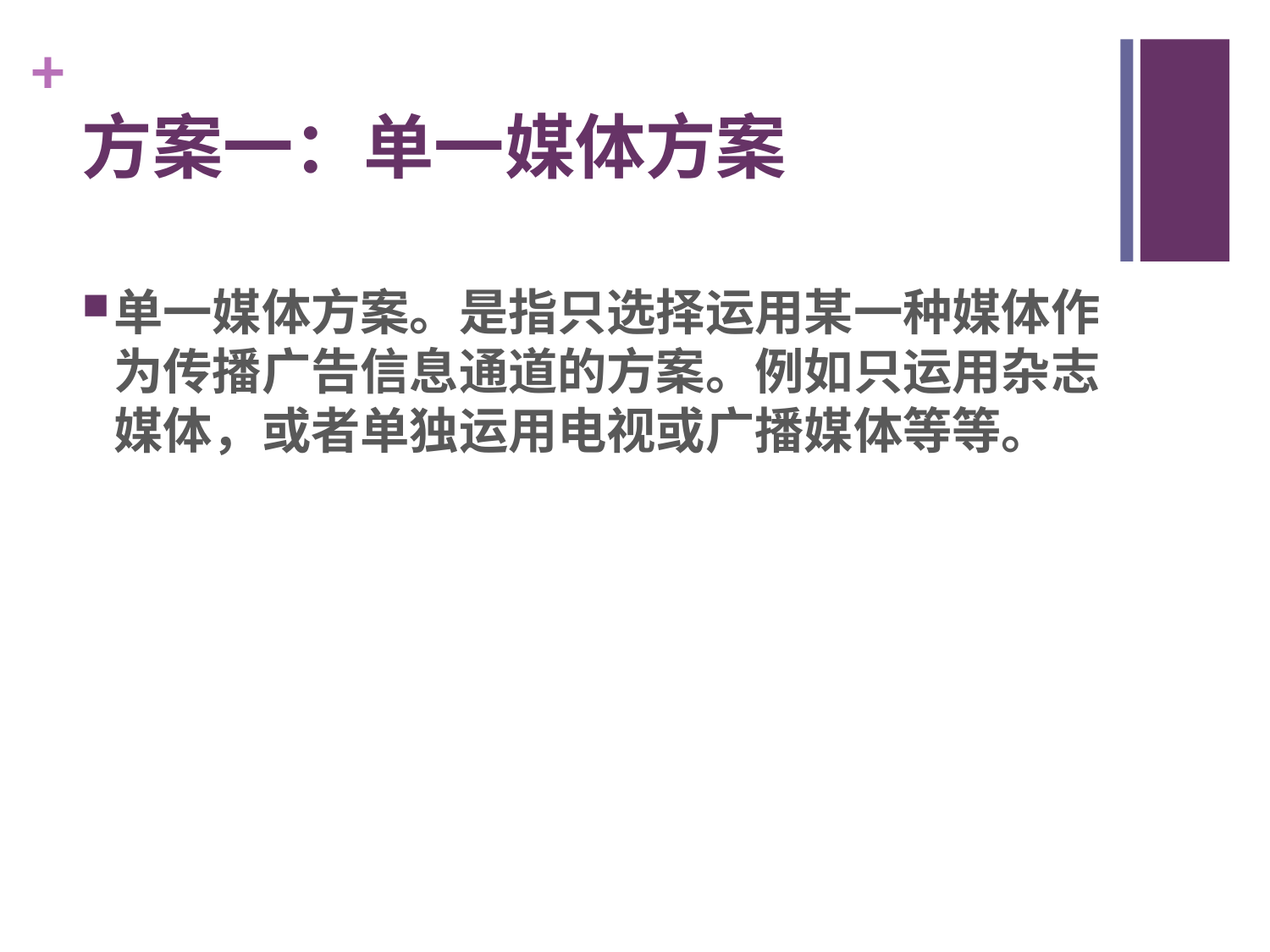

# 方案一：单一媒体方案
单一媒体方案。是指只选择运用某一种媒体作为传播广告信息通道的方案。例如只运用杂志媒体，或者单独运用电视或广播媒体等等。